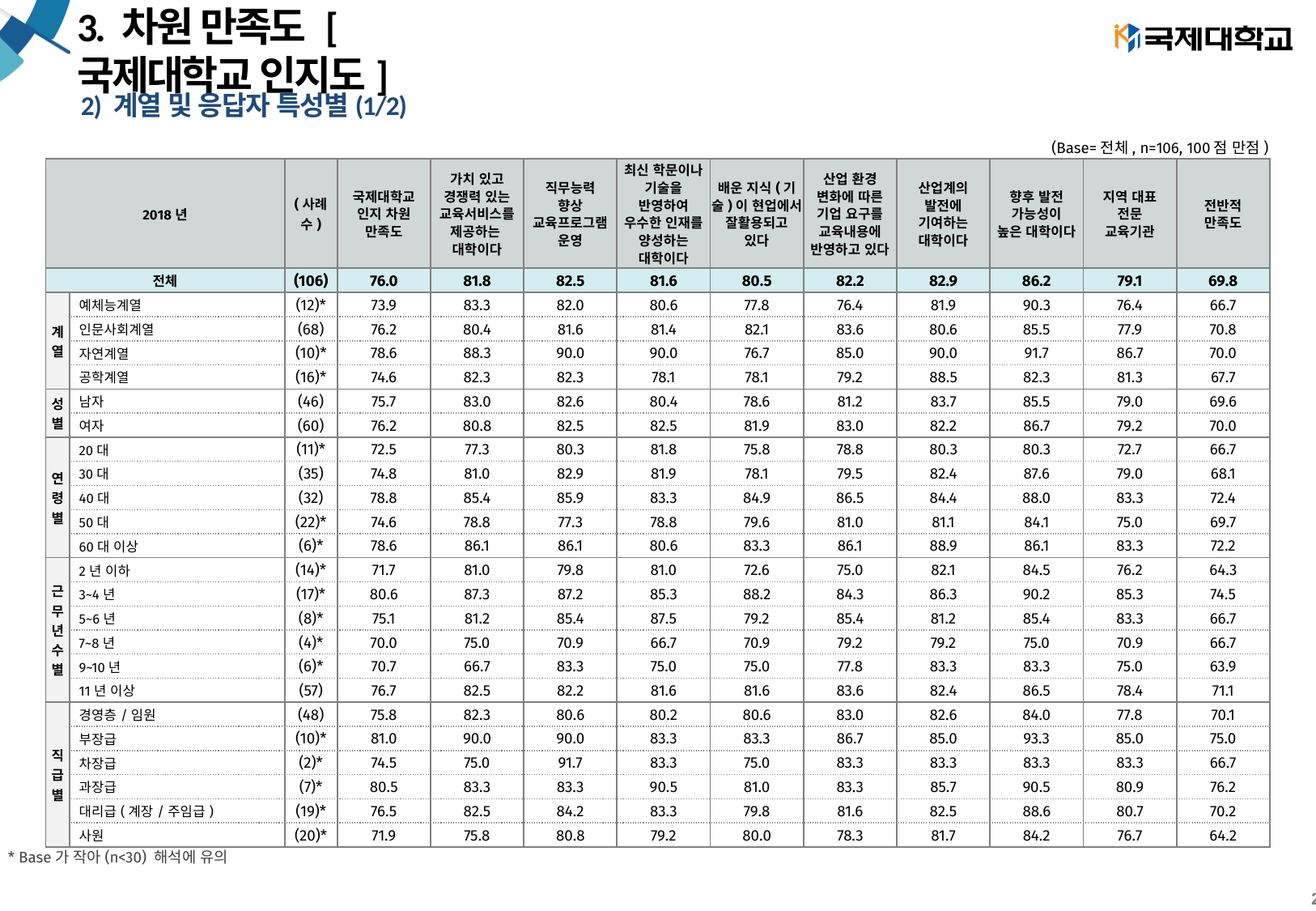

# 3. 차원 만족도 [국제대학교 인지도]
2) 계열 및 응답자 특성별(1/2)
(Base=전체, n=106, 100점 만점)
| 2018년 |  | (사례수) | 국제대학교 인지 차원 만족도 | 가치 있고 경쟁력 있는 교육서비스를 제공하는 대학이다 | 직무능력 향상 교육프로그램 운영 | 최신 학문이나 기술을 반영하여 우수한 인재를 양성하는 대학이다 | 배운 지식(기술)이 현업에서 잘활용되고 있다 | 산업 환경 변화에 따른 기업 요구를 교육내용에 반영하고 있다 | 산업계의 발전에 기여하는 대학이다 | 향후 발전 가능성이 높은 대학이다 | 지역 대표 전문 교육기관 | 전반적 만족도 |
| --- | --- | --- | --- | --- | --- | --- | --- | --- | --- | --- | --- | --- |
| 전체 |  | (106) | 76.0 | 81.8 | 82.5 | 81.6 | 80.5 | 82.2 | 82.9 | 86.2 | 79.1 | 69.8 |
| 계열 | 예체능계열 | (12)\* | 73.9 | 83.3 | 82.0 | 80.6 | 77.8 | 76.4 | 81.9 | 90.3 | 76.4 | 66.7 |
|  | 인문사회계열 | (68) | 76.2 | 80.4 | 81.6 | 81.4 | 82.1 | 83.6 | 80.6 | 85.5 | 77.9 | 70.8 |
|  | 자연계열 | (10)\* | 78.6 | 88.3 | 90.0 | 90.0 | 76.7 | 85.0 | 90.0 | 91.7 | 86.7 | 70.0 |
|  | 공학계열 | (16)\* | 74.6 | 82.3 | 82.3 | 78.1 | 78.1 | 79.2 | 88.5 | 82.3 | 81.3 | 67.7 |
| 성별 | 남자 | (46) | 75.7 | 83.0 | 82.6 | 80.4 | 78.6 | 81.2 | 83.7 | 85.5 | 79.0 | 69.6 |
|  | 여자 | (60) | 76.2 | 80.8 | 82.5 | 82.5 | 81.9 | 83.0 | 82.2 | 86.7 | 79.2 | 70.0 |
| 연령별 | 20대 | (11)\* | 72.5 | 77.3 | 80.3 | 81.8 | 75.8 | 78.8 | 80.3 | 80.3 | 72.7 | 66.7 |
|  | 30대 | (35) | 74.8 | 81.0 | 82.9 | 81.9 | 78.1 | 79.5 | 82.4 | 87.6 | 79.0 | 68.1 |
|  | 40대 | (32) | 78.8 | 85.4 | 85.9 | 83.3 | 84.9 | 86.5 | 84.4 | 88.0 | 83.3 | 72.4 |
|  | 50대 | (22)\* | 74.6 | 78.8 | 77.3 | 78.8 | 79.6 | 81.0 | 81.1 | 84.1 | 75.0 | 69.7 |
|  | 60대 이상 | (6)\* | 78.6 | 86.1 | 86.1 | 80.6 | 83.3 | 86.1 | 88.9 | 86.1 | 83.3 | 72.2 |
| 근무년수별 | 2년 이하 | (14)\* | 71.7 | 81.0 | 79.8 | 81.0 | 72.6 | 75.0 | 82.1 | 84.5 | 76.2 | 64.3 |
|  | 3~4년 | (17)\* | 80.6 | 87.3 | 87.2 | 85.3 | 88.2 | 84.3 | 86.3 | 90.2 | 85.3 | 74.5 |
|  | 5~6년 | (8)\* | 75.1 | 81.2 | 85.4 | 87.5 | 79.2 | 85.4 | 81.2 | 85.4 | 83.3 | 66.7 |
|  | 7~8년 | (4)\* | 70.0 | 75.0 | 70.9 | 66.7 | 70.9 | 79.2 | 79.2 | 75.0 | 70.9 | 66.7 |
|  | 9~10년 | (6)\* | 70.7 | 66.7 | 83.3 | 75.0 | 75.0 | 77.8 | 83.3 | 83.3 | 75.0 | 63.9 |
|  | 11년 이상 | (57) | 76.7 | 82.5 | 82.2 | 81.6 | 81.6 | 83.6 | 82.4 | 86.5 | 78.4 | 71.1 |
| 직급별 | 경영층/임원 | (48) | 75.8 | 82.3 | 80.6 | 80.2 | 80.6 | 83.0 | 82.6 | 84.0 | 77.8 | 70.1 |
|  | 부장급 | (10)\* | 81.0 | 90.0 | 90.0 | 83.3 | 83.3 | 86.7 | 85.0 | 93.3 | 85.0 | 75.0 |
|  | 차장급 | (2)\* | 74.5 | 75.0 | 91.7 | 83.3 | 75.0 | 83.3 | 83.3 | 83.3 | 83.3 | 66.7 |
|  | 과장급 | (7)\* | 80.5 | 83.3 | 83.3 | 90.5 | 81.0 | 83.3 | 85.7 | 90.5 | 80.9 | 76.2 |
|  | 대리급(계장/주임급) | (19)\* | 76.5 | 82.5 | 84.2 | 83.3 | 79.8 | 81.6 | 82.5 | 88.6 | 80.7 | 70.2 |
|  | 사원 | (20)\* | 71.9 | 75.8 | 80.8 | 79.2 | 80.0 | 78.3 | 81.7 | 84.2 | 76.7 | 64.2 |
* Base가 작아(n<30) 해석에 유의